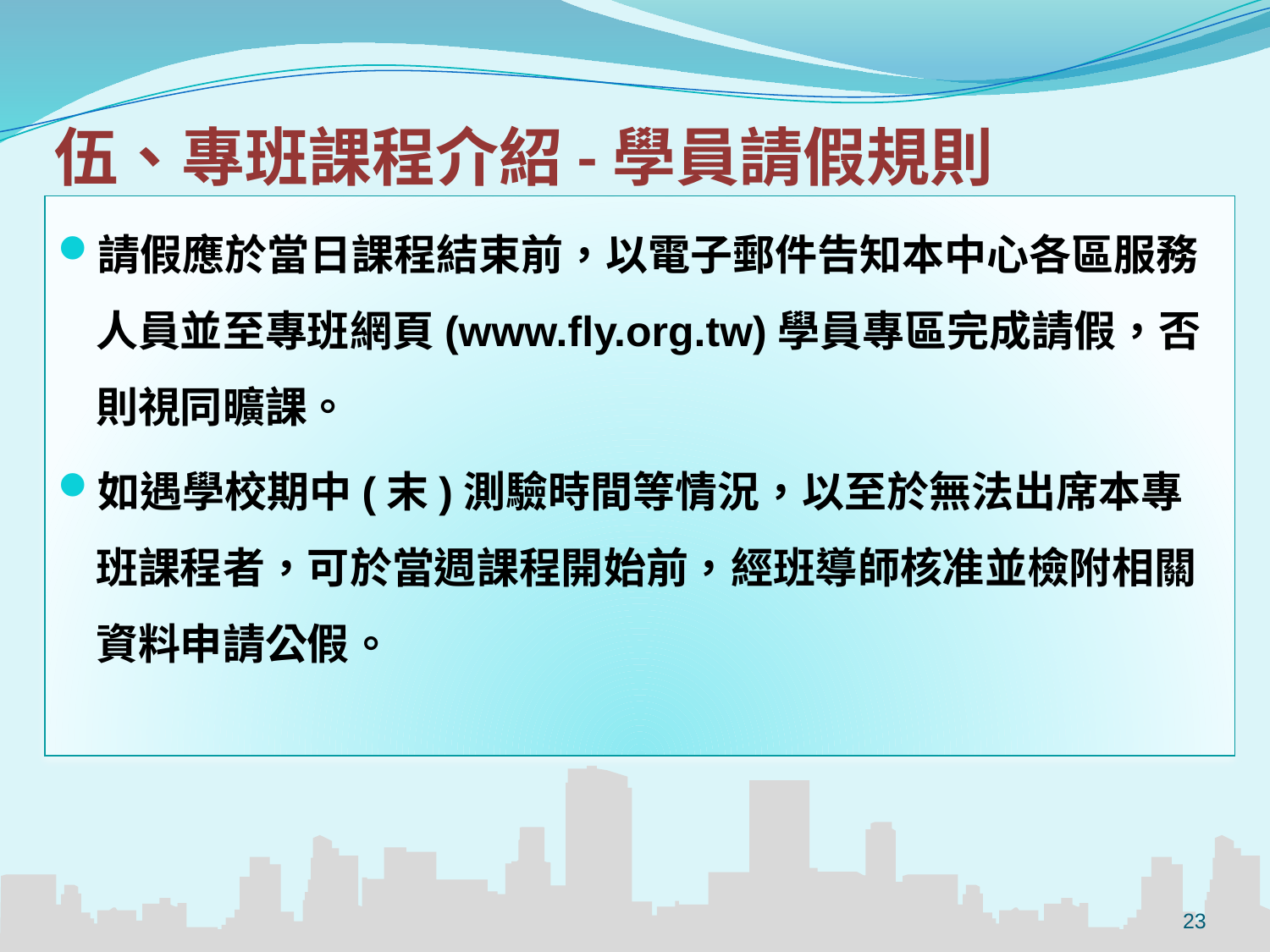

# 伍、專班課程介紹-學員請假規則
請假應於當日課程結束前，以電子郵件告知本中心各區服務人員並至專班網頁(www.fly.org.tw)學員專區完成請假，否則視同曠課。
如遇學校期中(末)測驗時間等情況，以至於無法出席本專班課程者，可於當週課程開始前，經班導師核准並檢附相關資料申請公假。
23